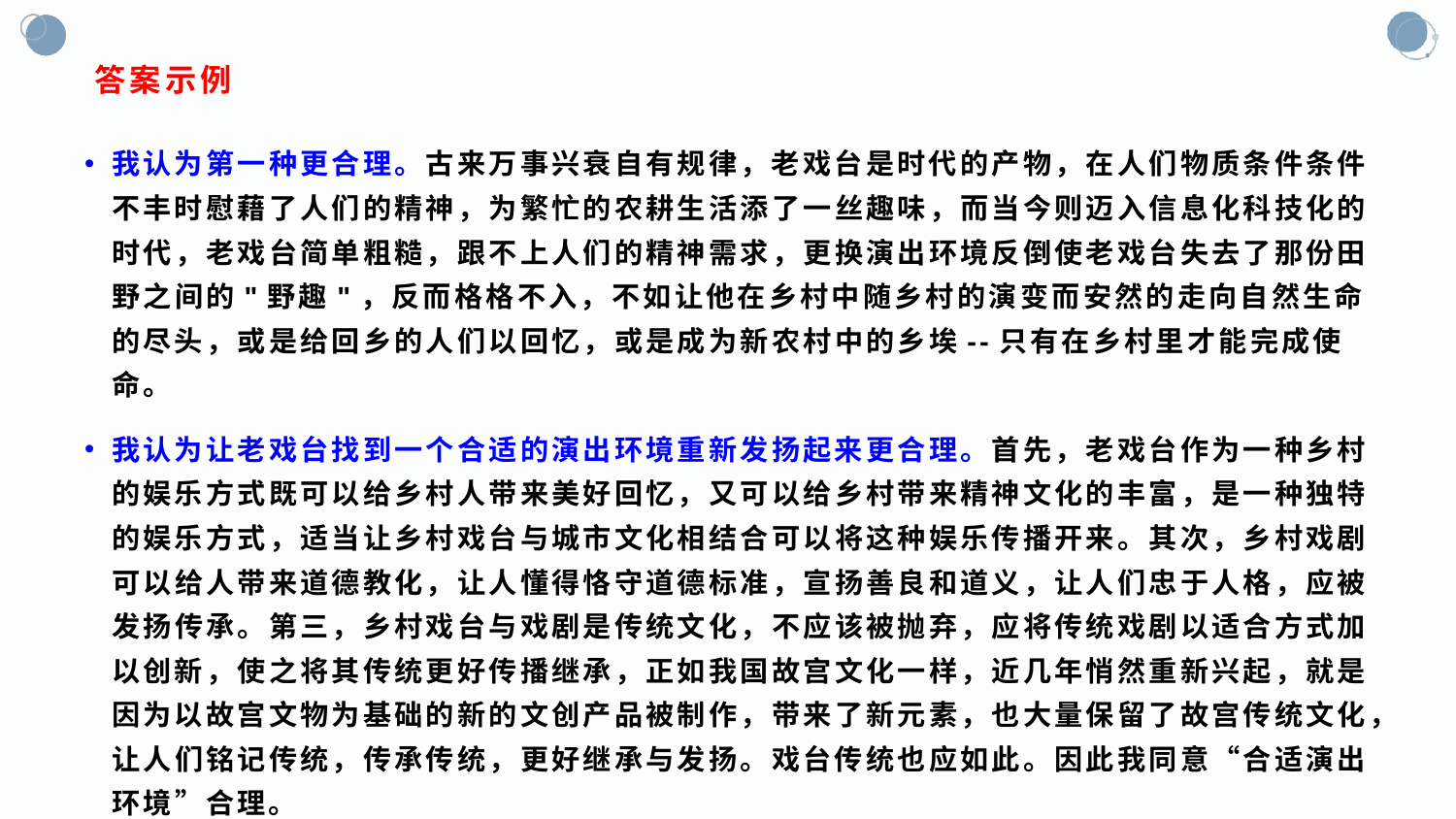

# 答案示例
我认为第一种更合理。古来万事兴衰自有规律，老戏台是时代的产物，在人们物质条件条件不丰时慰藉了人们的精神，为繁忙的农耕生活添了一丝趣味，而当今则迈入信息化科技化的时代，老戏台简单粗糙，跟不上人们的精神需求，更换演出环境反倒使老戏台失去了那份田野之间的"野趣"，反而格格不入，不如让他在乡村中随乡村的演变而安然的走向自然生命的尽头，或是给回乡的人们以回忆，或是成为新农村中的乡埃--只有在乡村里才能完成使命。
我认为让老戏台找到一个合适的演出环境重新发扬起来更合理。首先，老戏台作为一种乡村的娱乐方式既可以给乡村人带来美好回忆，又可以给乡村带来精神文化的丰富，是一种独特的娱乐方式，适当让乡村戏台与城市文化相结合可以将这种娱乐传播开来。其次，乡村戏剧可以给人带来道德教化，让人懂得恪守道德标准，宣扬善良和道义，让人们忠于人格，应被发扬传承。第三，乡村戏台与戏剧是传统文化，不应该被抛弃，应将传统戏剧以适合方式加以创新，使之将其传统更好传播继承，正如我国故宫文化一样，近几年悄然重新兴起，就是因为以故宫文物为基础的新的文创产品被制作，带来了新元素，也大量保留了故宫传统文化，让人们铭记传统，传承传统，更好继承与发扬。戏台传统也应如此。因此我同意“合适演出环境”合理。